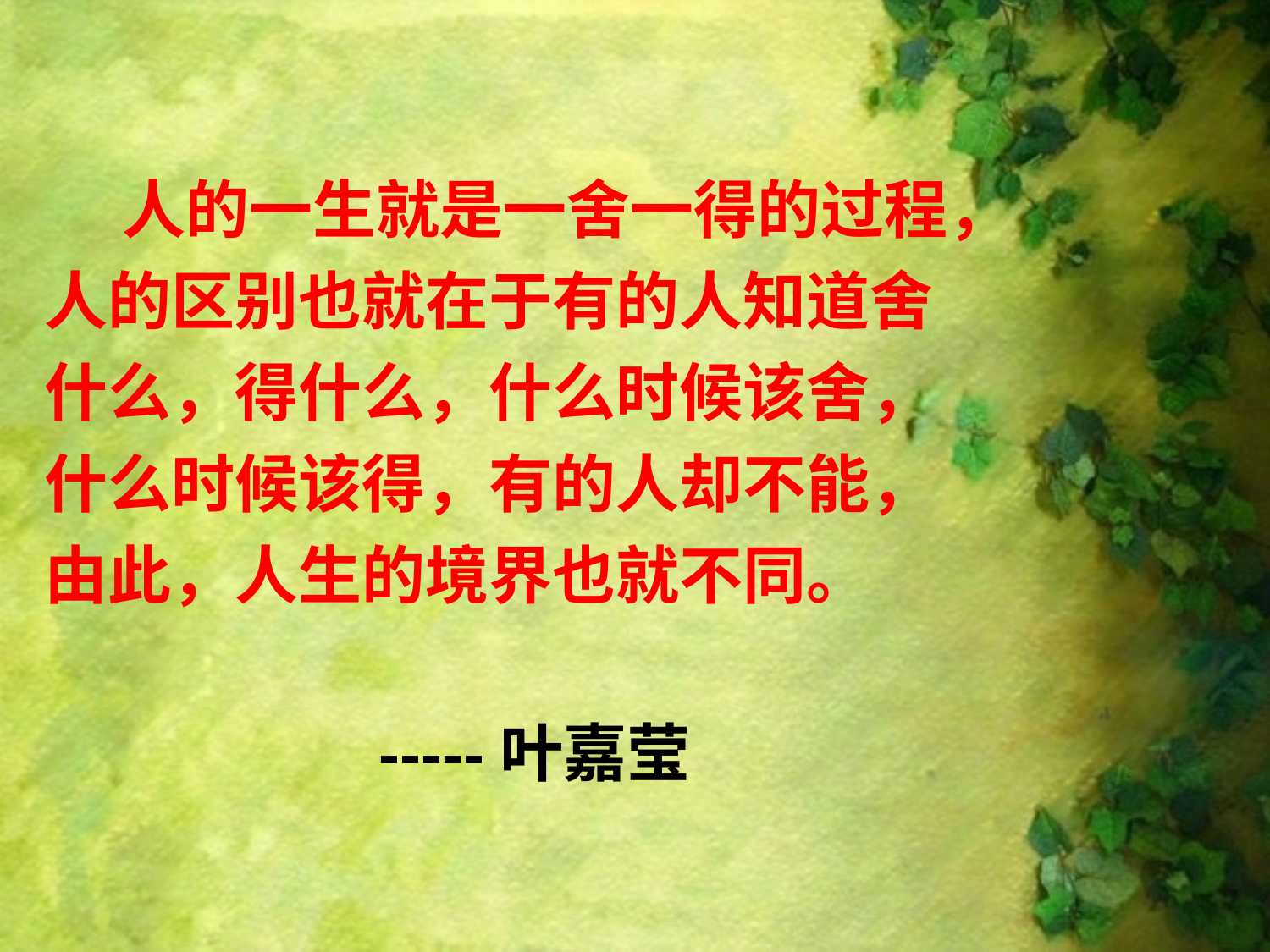

人的一生就是一舍一得的过程，人的区别也就在于有的人知道舍什么，得什么，什么时候该舍，什么时候该得，有的人却不能，由此，人生的境界也就不同。

                   -----叶嘉莹